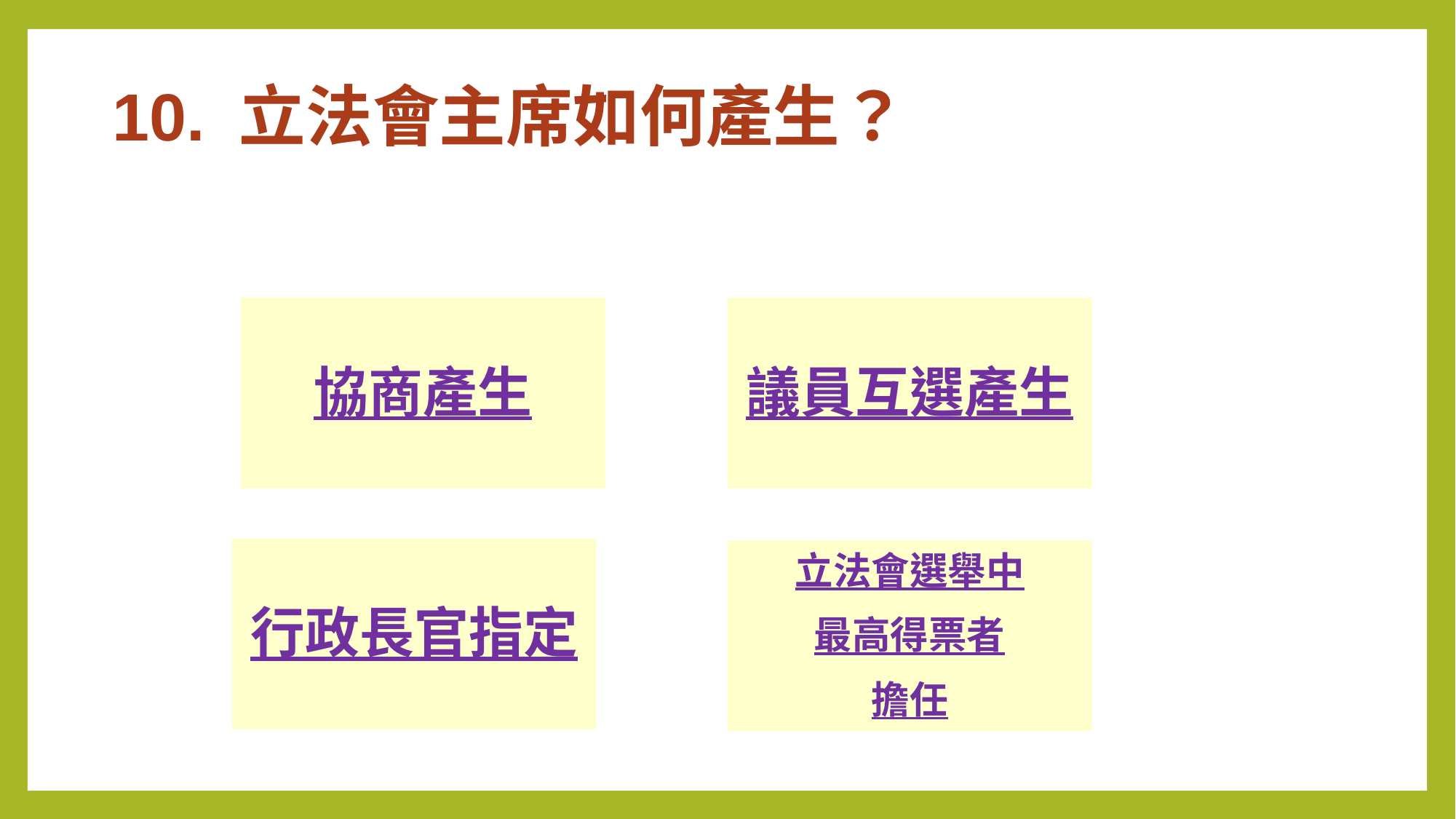

# 10. 立法會主席如何產生？
協商產生
議員互選產生
行政長官指定
立法會選舉中
最高得票者
擔任